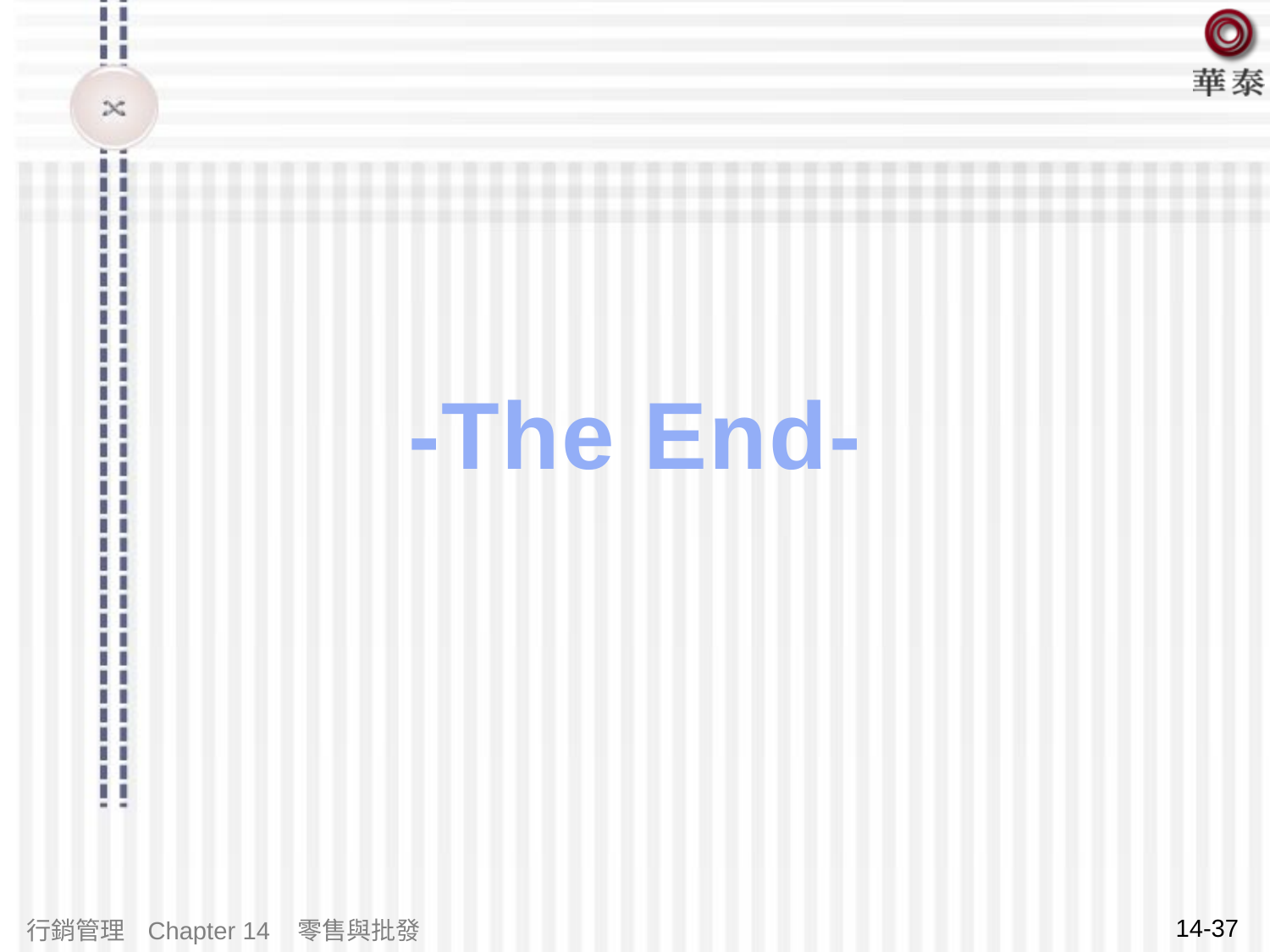

# -The End-
14-37
行銷管理   Chapter 14   零售與批發